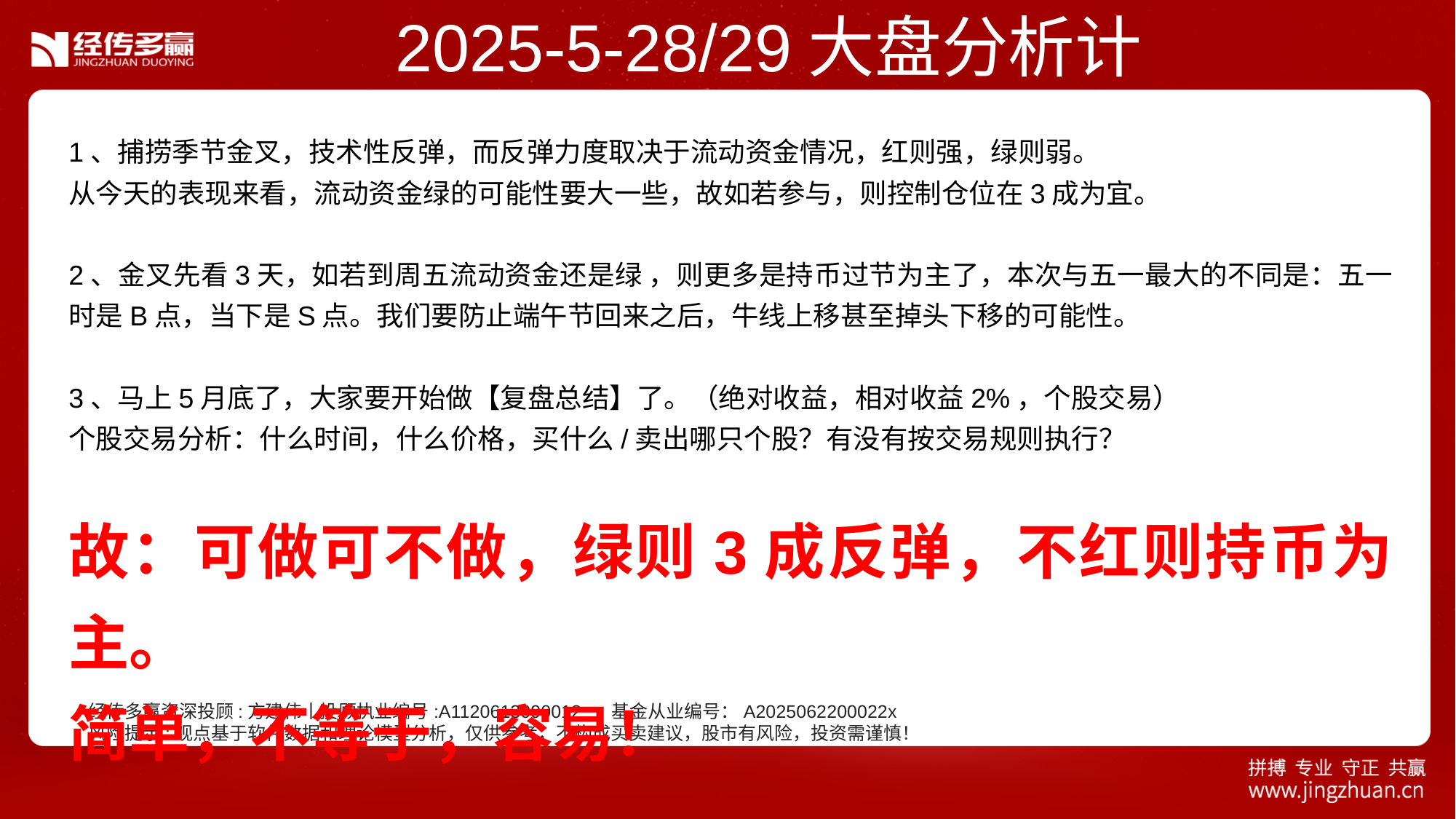

2025-5-28/29大盘分析计划
1、捕捞季节金叉，技术性反弹，而反弹力度取决于流动资金情况，红则强，绿则弱。
从今天的表现来看，流动资金绿的可能性要大一些，故如若参与，则控制仓位在3成为宜。

2、金叉先看3天，如若到周五流动资金还是绿 ，则更多是持币过节为主了，本次与五一最大的不同是：五一时是B点，当下是S点。我们要防止端午节回来之后，牛线上移甚至掉头下移的可能性。

3、马上5月底了，大家要开始做【复盘总结】了。（绝对收益，相对收益2%，个股交易）
个股交易分析：什么时间，什么价格，买什么/卖出哪只个股？有没有按交易规则执行？

故：可做可不做，绿则3成反弹，不红则持币为主。
简单，不等于，容易！